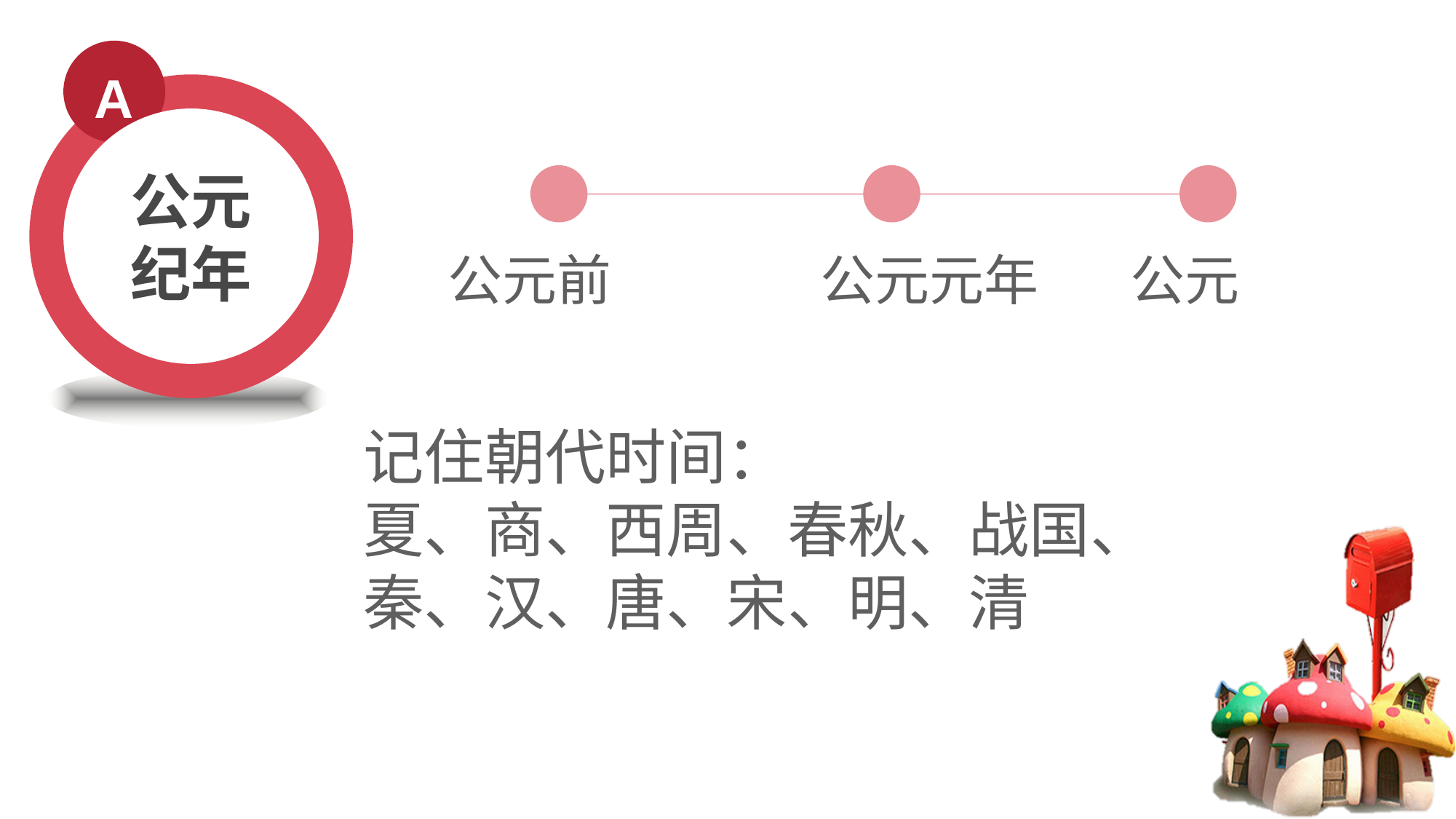

A

公元纪年

公元前
公元元年
公元
记住朝代时间：
夏、商、西周、春秋、战国、秦、汉、唐、宋、明、清
17